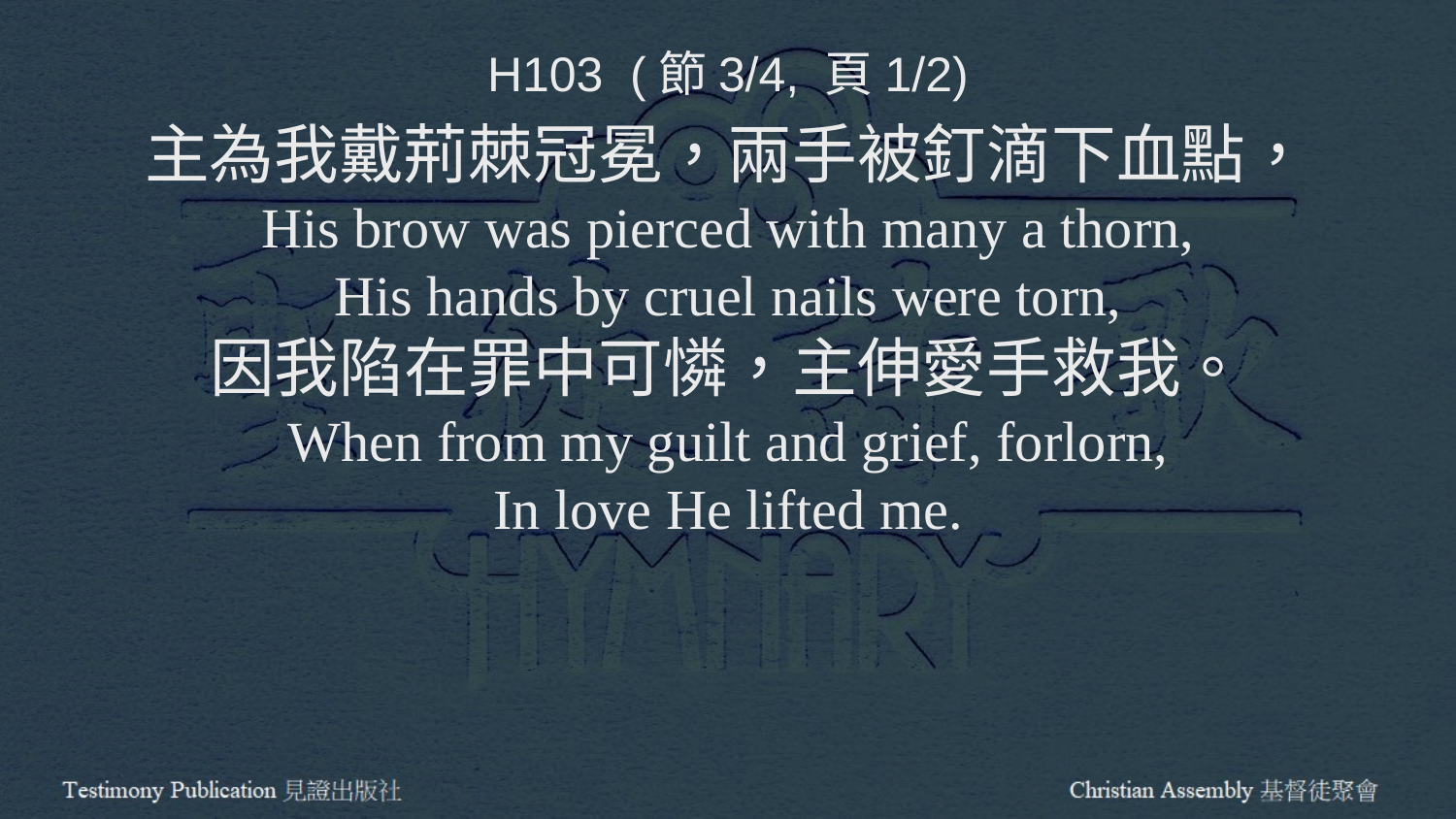

H103  (節3/4, 頁1/2)
主為我戴荊棘冠冕，兩手被釘滴下血點，
His brow was pierced with many a thorn,
His hands by cruel nails were torn,
因我陷在罪中可憐，主伸愛手救我。
When from my guilt and grief, forlorn,
In love He lifted me.